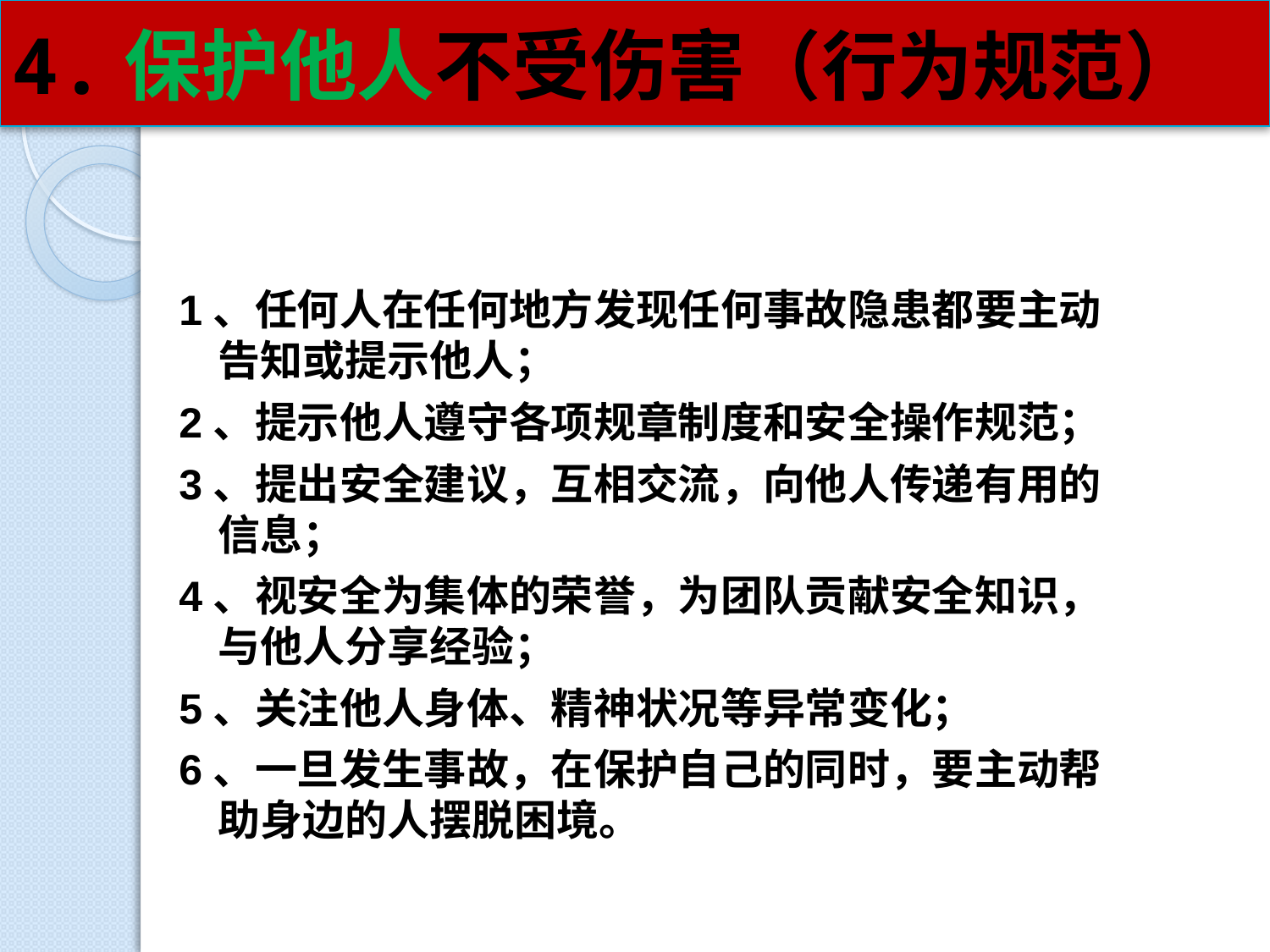

# 4.保护他人不受伤害（行为规范）
1、任何人在任何地方发现任何事故隐患都要主动告知或提示他人；
2、提示他人遵守各项规章制度和安全操作规范；
3、提出安全建议，互相交流，向他人传递有用的信息；
4、视安全为集体的荣誉，为团队贡献安全知识，与他人分享经验；
5、关注他人身体、精神状况等异常变化；
6、一旦发生事故，在保护自己的同时，要主动帮助身边的人摆脱困境。